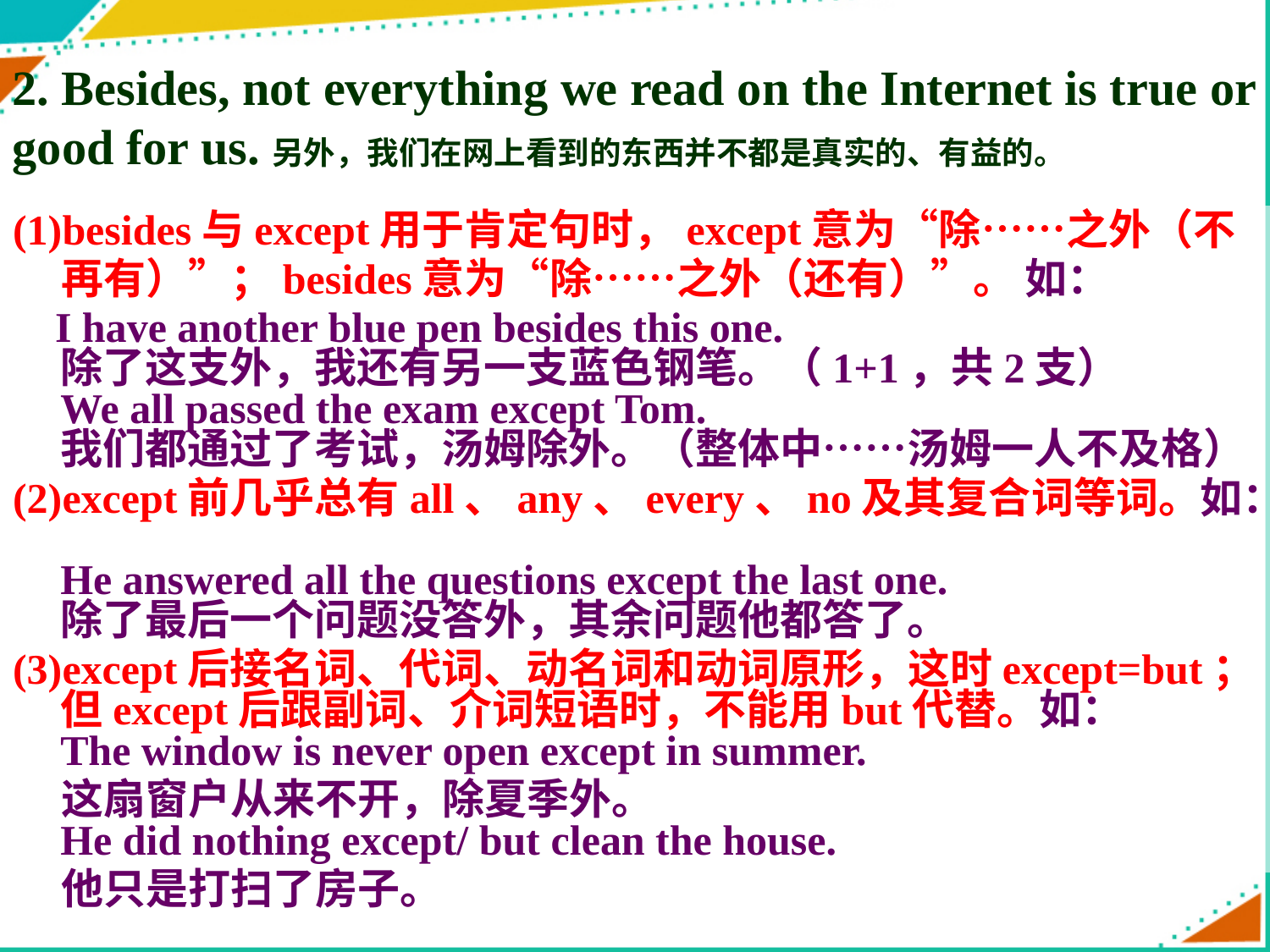

2. Besides, not everything we read on the Internet is true or good for us.另外，我们在网上看到的东西并不都是真实的、有益的。
(1)besides与except用于肯定句时，except意为“除……之外（不
    再有）”；besides意为“除……之外（还有）”。 如：
    I have another blue pen besides this one.
除了这支外，我还有另一支蓝色钢笔。（1+1，共2支）
We all passed the exam except Tom.
我们都通过了考试，汤姆除外。（整体中……汤姆一人不及格）
(2)except前几乎总有all、any、every、no及其复合词等词。如：
He answered all the questions except the last one.
除了最后一个问题没答外，其余问题他都答了。
(3)except后接名词、代词、动名词和动词原形，这时except=but；
但except后跟副词、介词短语时，不能用but代替。如：
The window is never open except in summer.
    这扇窗户从来不开，除夏季外。
He did nothing except/ but clean the house.
    他只是打扫了房子。